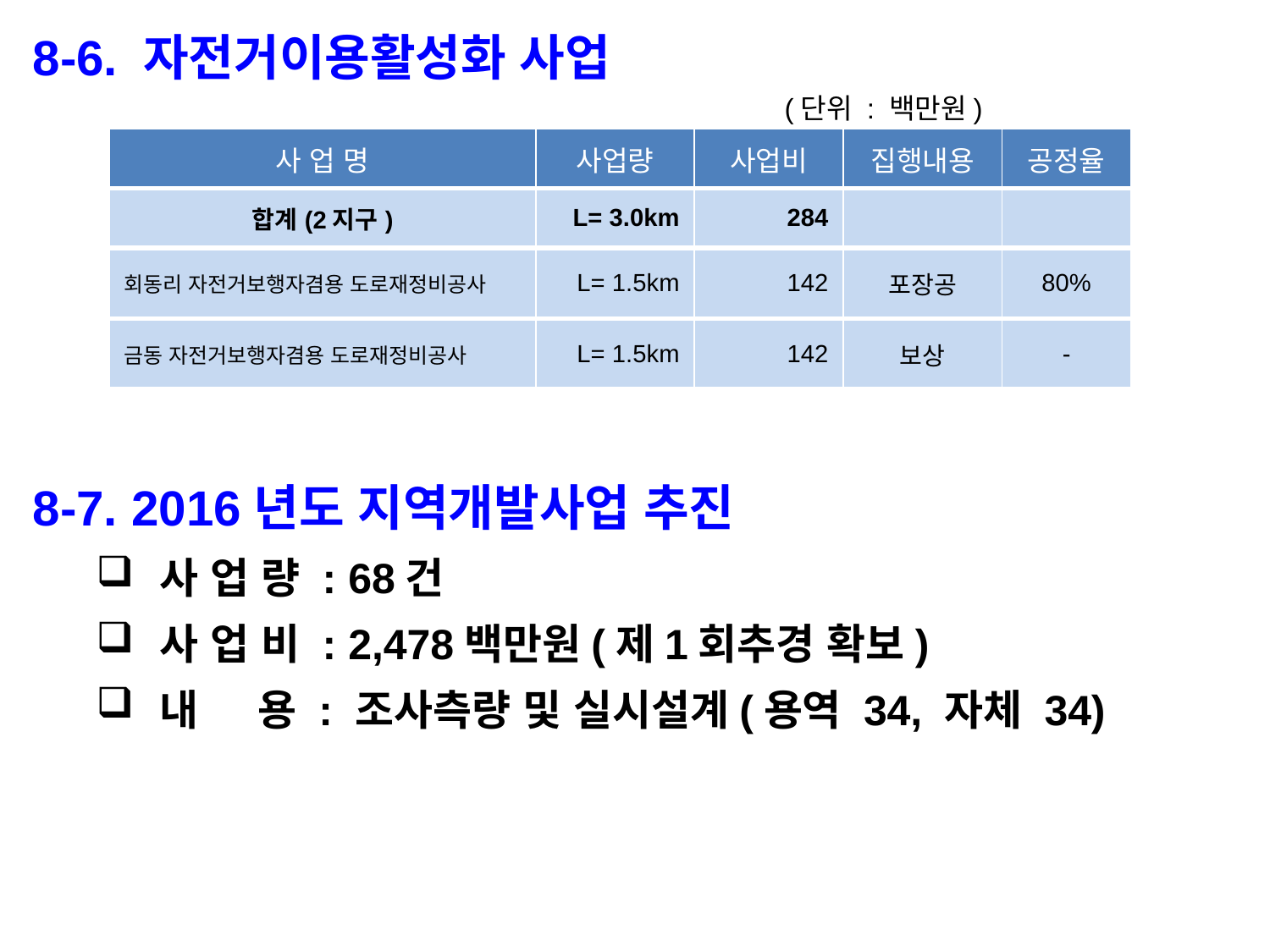

8-6. 자전거이용활성화 사업
                                                                                                (단위 : 백만원)
| 사 업 명 | 사업량 | 사업비 | 집행내용 | 공정율 |
| --- | --- | --- | --- | --- |
| 합계(2지구) | L= 3.0km | 284 |  |  |
| 회동리 자전거보행자겸용 도로재정비공사 | L= 1.5km | 142 | 포장공 | 80% |
| 금동 자전거보행자겸용 도로재정비공사 | L= 1.5km | 142 | 보상 | - |

8-7. 2016년도 지역개발사업 추진
사 업 량 : 68건
사 업 비 : 2,478백만원(제1회추경 확보)
내     용 : 조사측량 및 실시설계(용역 34, 자체 34)